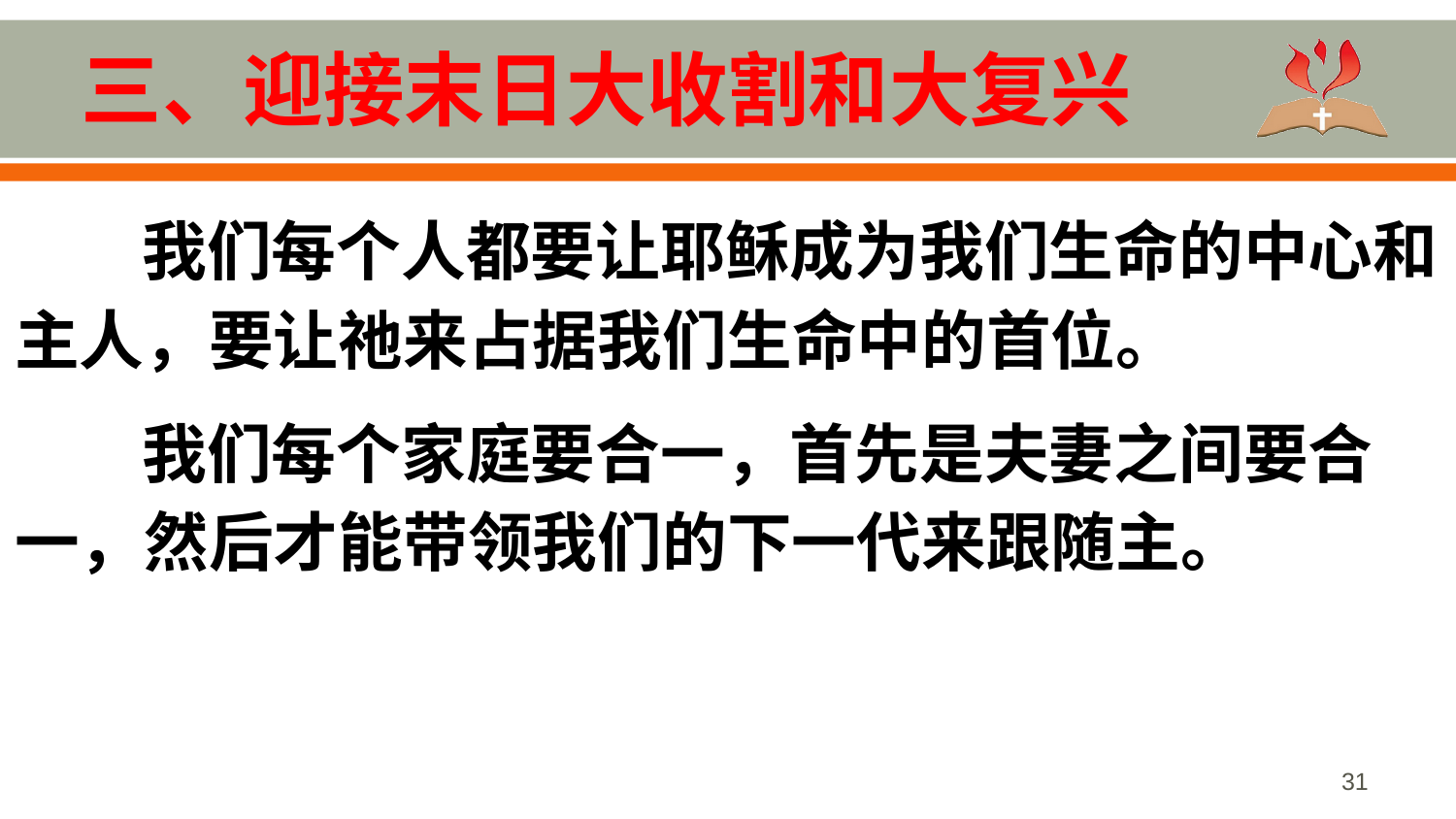

# 三、迎接末日大收割和大复兴
我们每个人都要让耶稣成为我们生命的中心和主人，要让祂来占据我们生命中的首位。
我们每个家庭要合一，首先是夫妻之间要合一，然后才能带领我们的下一代来跟随主。

31